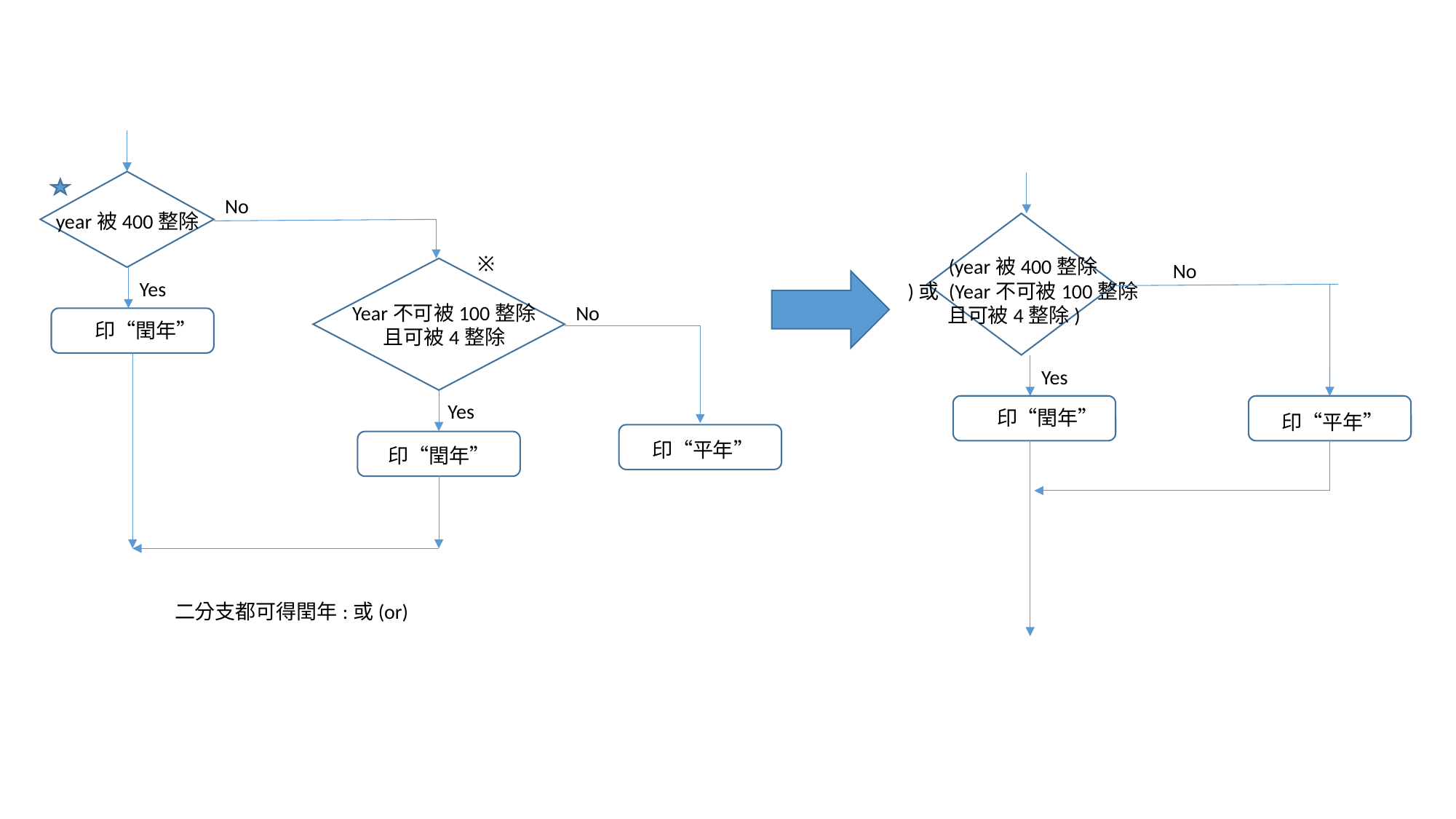

No
year被400整除
※

Yes
Year不可被100整除
且可被4整除
No

印“閏年”
Yes

印“平年”

印“閏年”
二分支都可得閏年:或(or)

    (year被400整除
    )或 (Year不可被100整除
且可被4整除)
No
Yes

印“閏年”
印“平年”